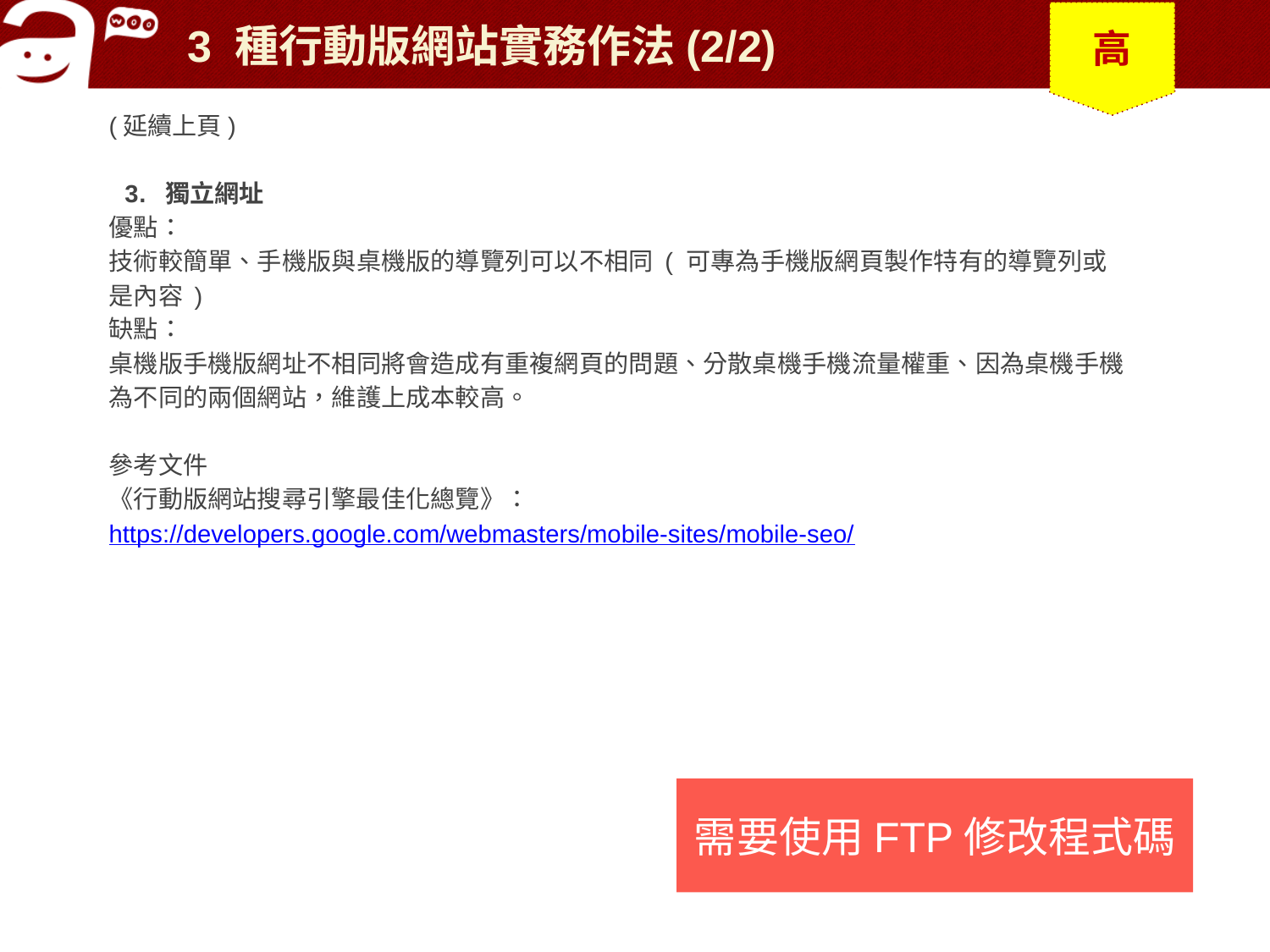

# 3 種行動版網站實務作法(2/2)
高

(延續上頁)

獨立網址
優點：
技術較簡單、手機版與桌機版的導覽列可以不相同 ( 可專為手機版網頁製作特有的導覽列或是內容 )
缺點：
桌機版手機版網址不相同將會造成有重複網頁的問題、分散桌機手機流量權重、因為桌機手機為不同的兩個網站，維護上成本較高。

參考文件
《行動版網站搜尋引擎最佳化總覽》：https://developers.google.com/webmasters/mobile-sites/mobile-seo/

需要使用FTP修改程式碼